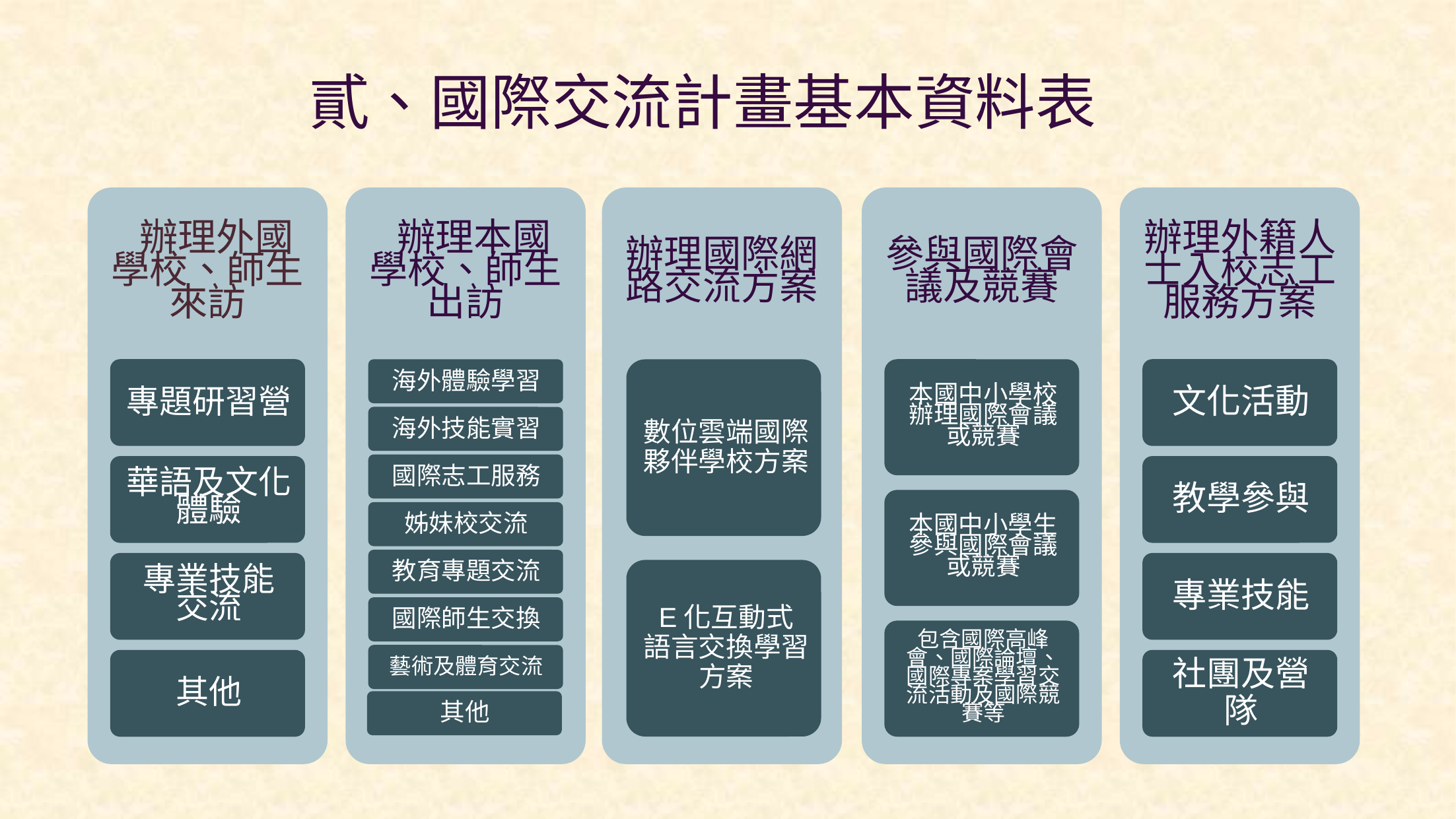

# 貳、國際交流計畫基本資料表
 辦理外國學校、師生
來訪
專題研習營
華語及文化體驗
專業技能
交流
其他
 辦理本國學校、師生
出訪
海外體驗學習
海外技能實習
國際志工服務
姊妹校交流
教育專題交流
國際師生交換
藝術及體育交流
其他
辦理國際網路交流方案
數位雲端國際夥伴學校方案
E化互動式
語言交換學習方案
參與國際會議及競賽
本國中小學校
辦理國際會議
或競賽
本國中小學生
參與國際會議
或競賽
包含國際高峰會、國際論壇、國際專案學習交流活動及國際競賽等
辦理外籍人士入校志工服務方案
文化活動
教學參與
專業技能
社團及營隊